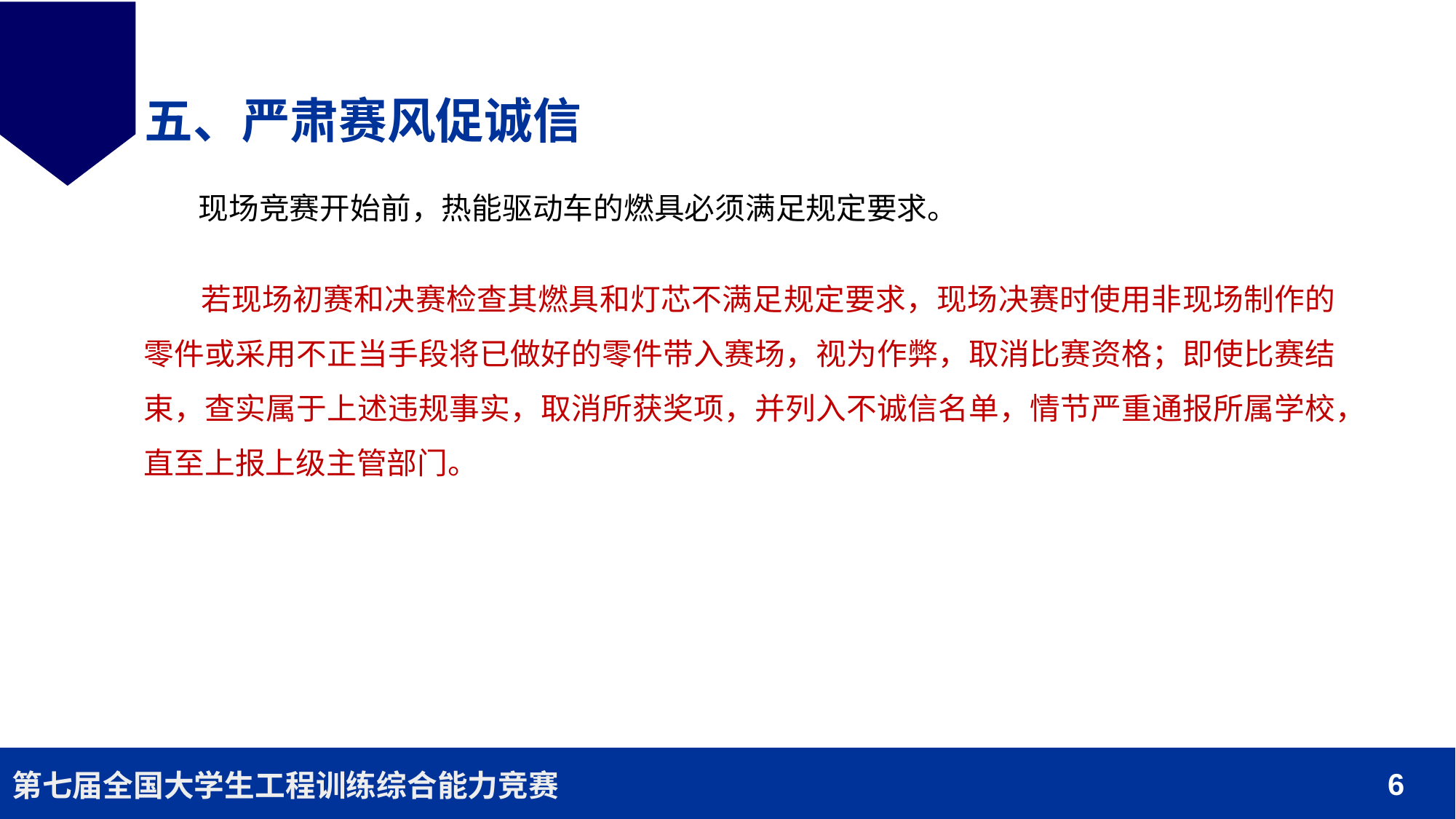

五、严肃赛风促诚信
       现场竞赛开始前，热能驱动车的燃具必须满足规定要求。

       若现场初赛和决赛检查其燃具和灯芯不满足规定要求，现场决赛时使用非现场制作的零件或采用不正当手段将已做好的零件带入赛场，视为作弊，取消比赛资格；即使比赛结束，查实属于上述违规事实，取消所获奖项，并列入不诚信名单，情节严重通报所属学校，直至上报上级主管部门。